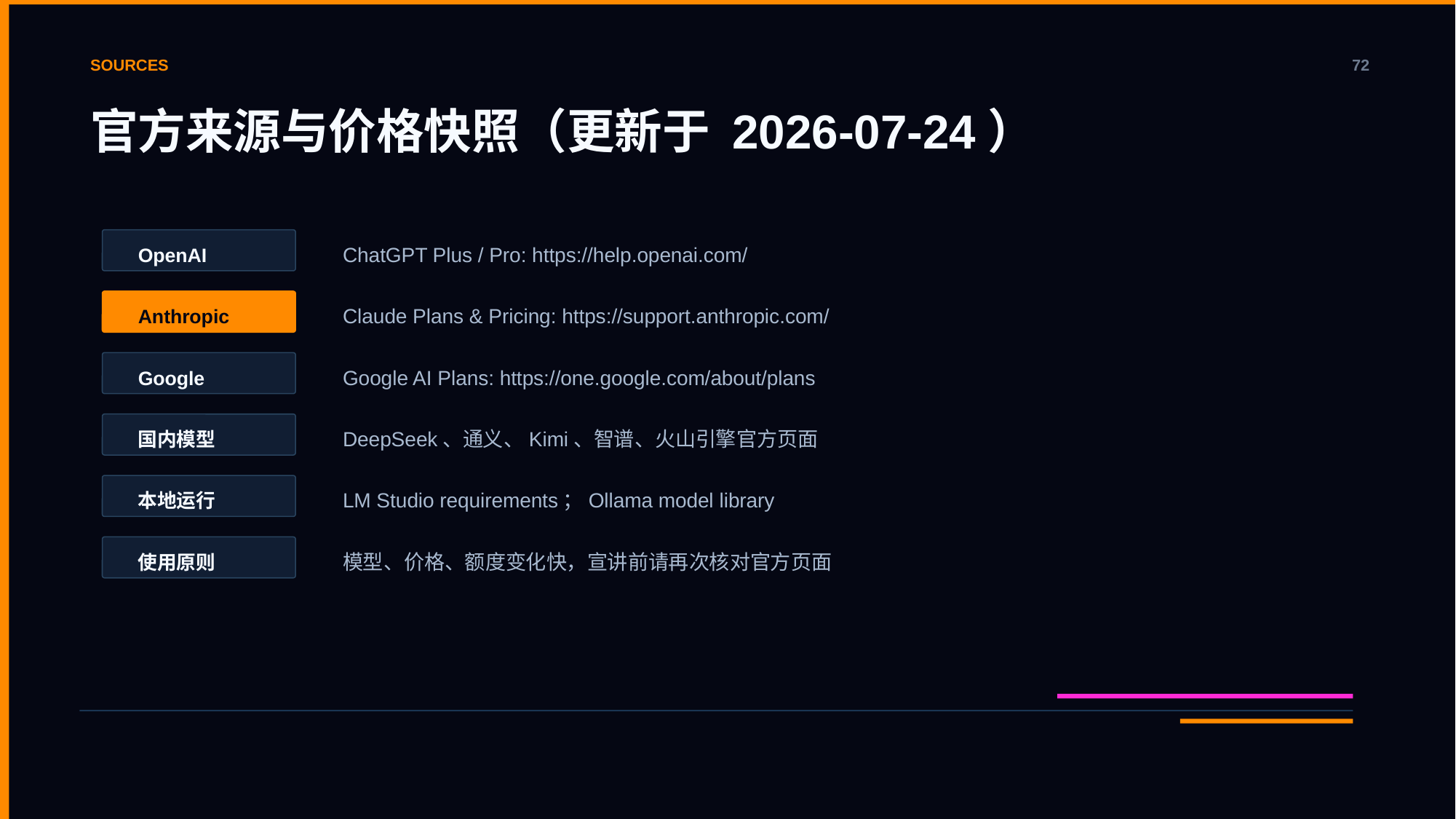

SOURCES
72
官方来源与价格快照（更新于 2026-07-24）

ChatGPT Plus / Pro: https://help.openai.com/
OpenAI

Claude Plans & Pricing: https://support.anthropic.com/
Anthropic

Google AI Plans: https://one.google.com/about/plans
Google

DeepSeek、通义、Kimi、智谱、火山引擎官方页面
国内模型

LM Studio requirements；Ollama model library
本地运行

模型、价格、额度变化快，宣讲前请再次核对官方页面
使用原则